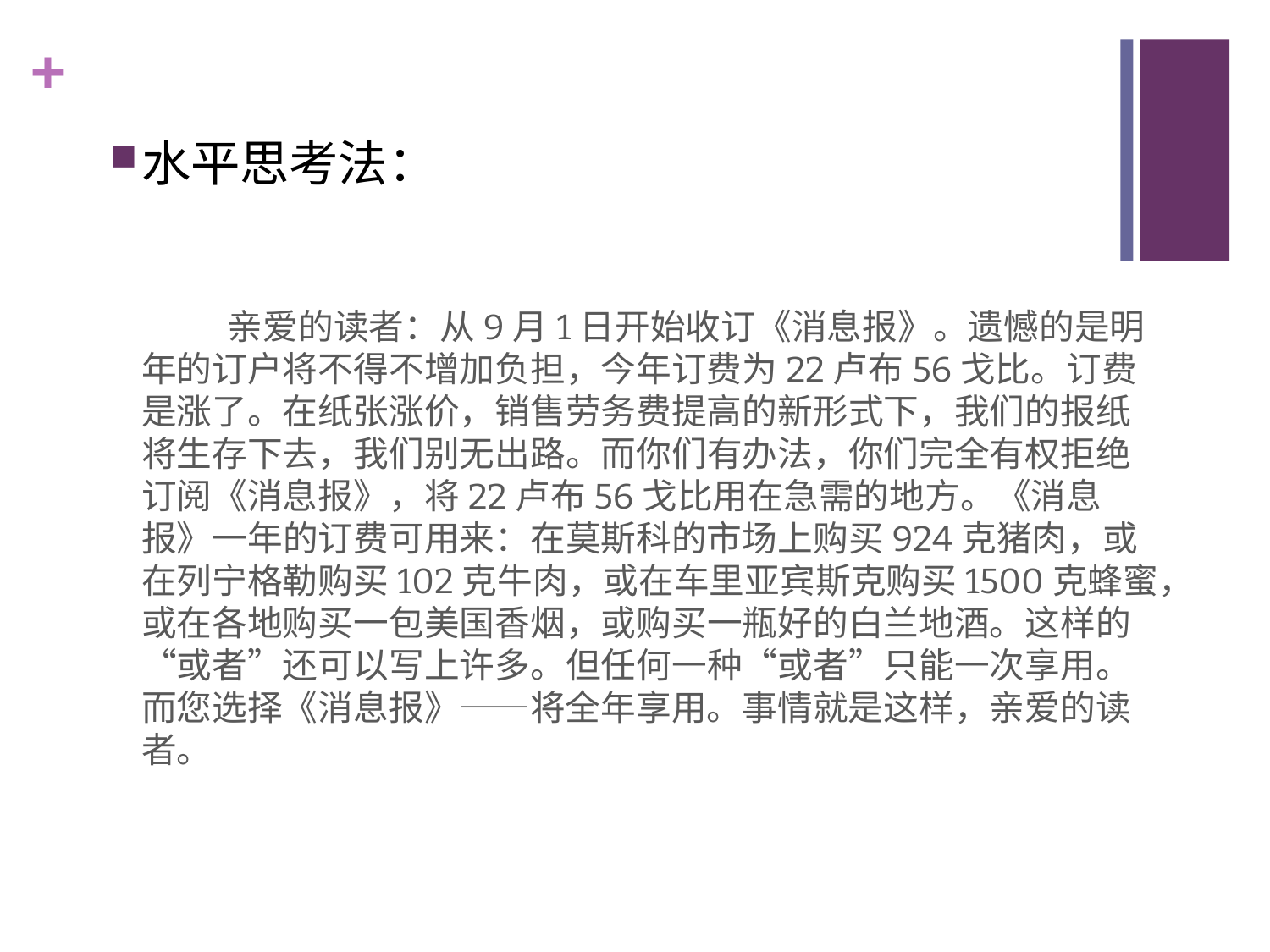

水平思考法：

              亲爱的读者：从9月1日开始收订《消息报》。遗憾的是明年的订户将不得不增加负担，今年订费为22卢布56戈比。订费是涨了。在纸张涨价，销售劳务费提高的新形式下，我们的报纸将生存下去，我们别无出路。而你们有办法，你们完全有权拒绝订阅《消息报》，将22卢布56戈比用在急需的地方。《消息报》一年的订费可用来：在莫斯科的市场上购买924克猪肉，或在列宁格勒购买102克牛肉，或在车里亚宾斯克购买1500克蜂蜜，或在各地购买一包美国香烟，或购买一瓶好的白兰地酒。这样的“或者”还可以写上许多。但任何一种“或者”只能一次享用。而您选择《消息报》——将全年享用。事情就是这样，亲爱的读者。